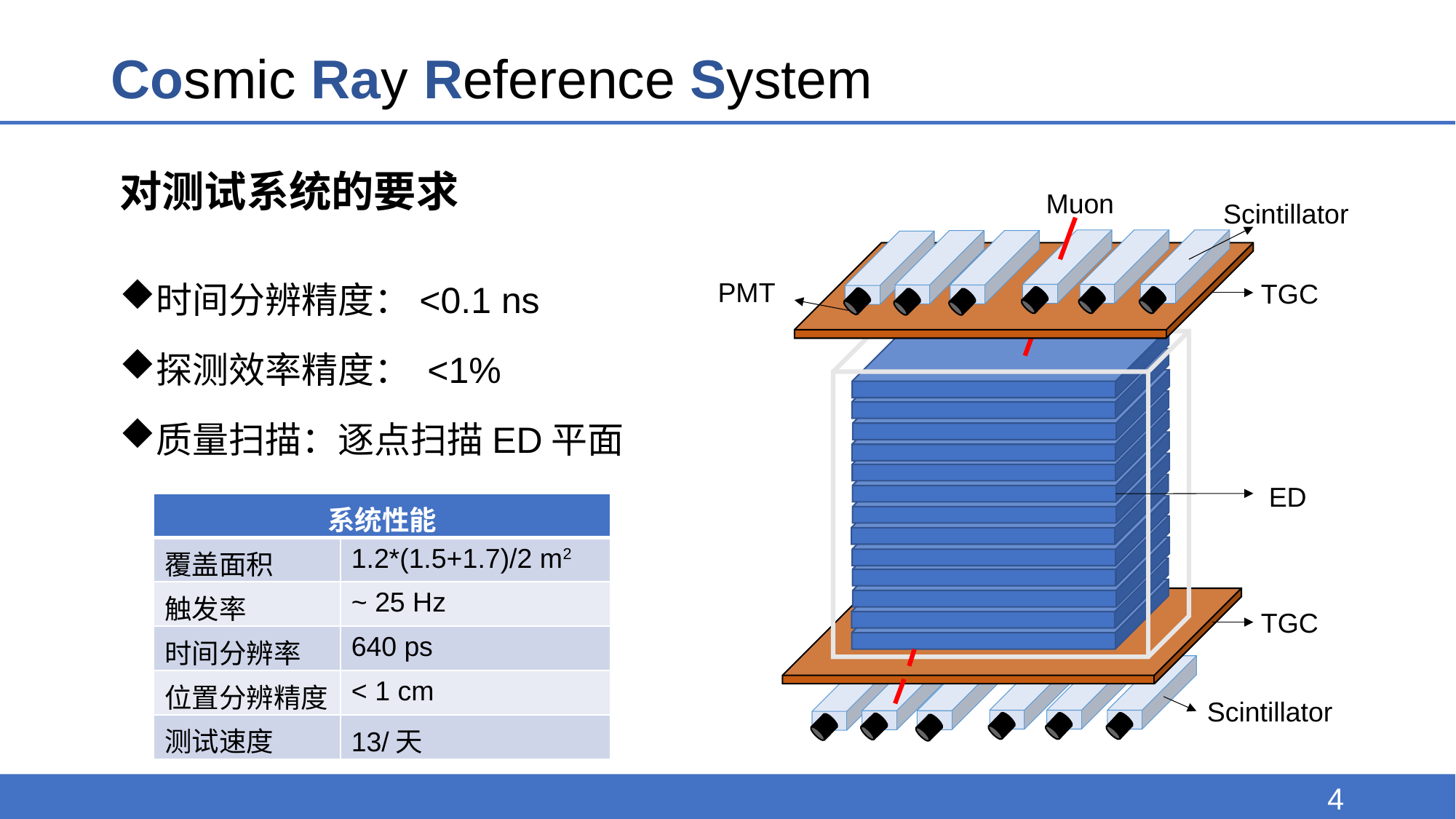

# Cosmic Ray Reference System
对测试系统的要求
Muon
Scintillator

PMT
TGC
ED
TGC
Scintillator
时间分辨精度：<0.1 ns
探测效率精度： <1%
质量扫描：逐点扫描ED平面
| 系统性能 |  |
| --- | --- |
| 覆盖面积 | 1.2\*(1.5+1.7)/2 m2 |
| 触发率 | ~ 25 Hz |
| 时间分辨率 | 640 ps |
| 位置分辨精度 | < 1 cm |
| 测试速度 | 13/天 |

4